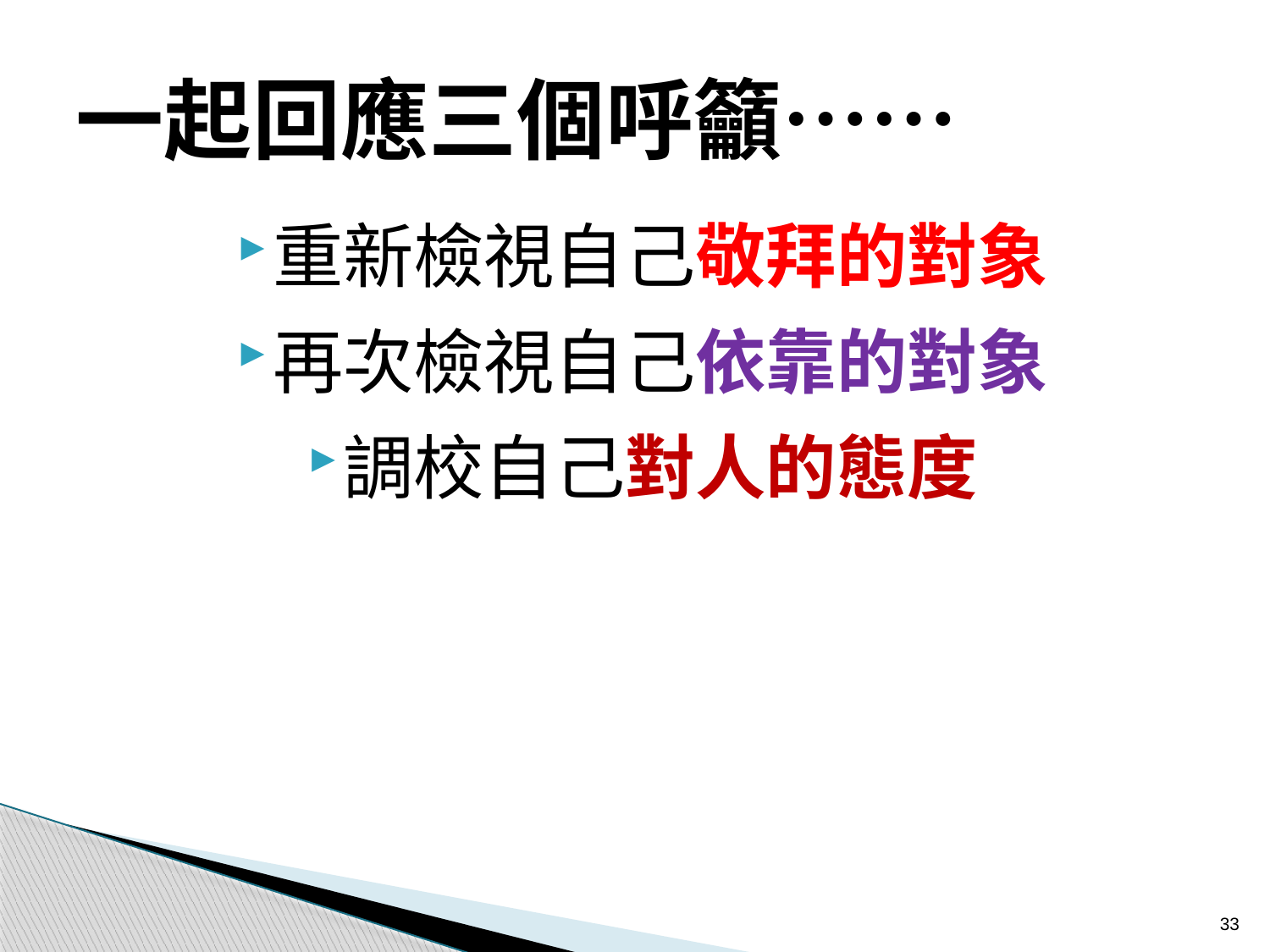

# 一起回應三個呼籲……
重新檢視自己敬拜的對象
再次檢視自己依靠的對象
調校自己對人的態度
33